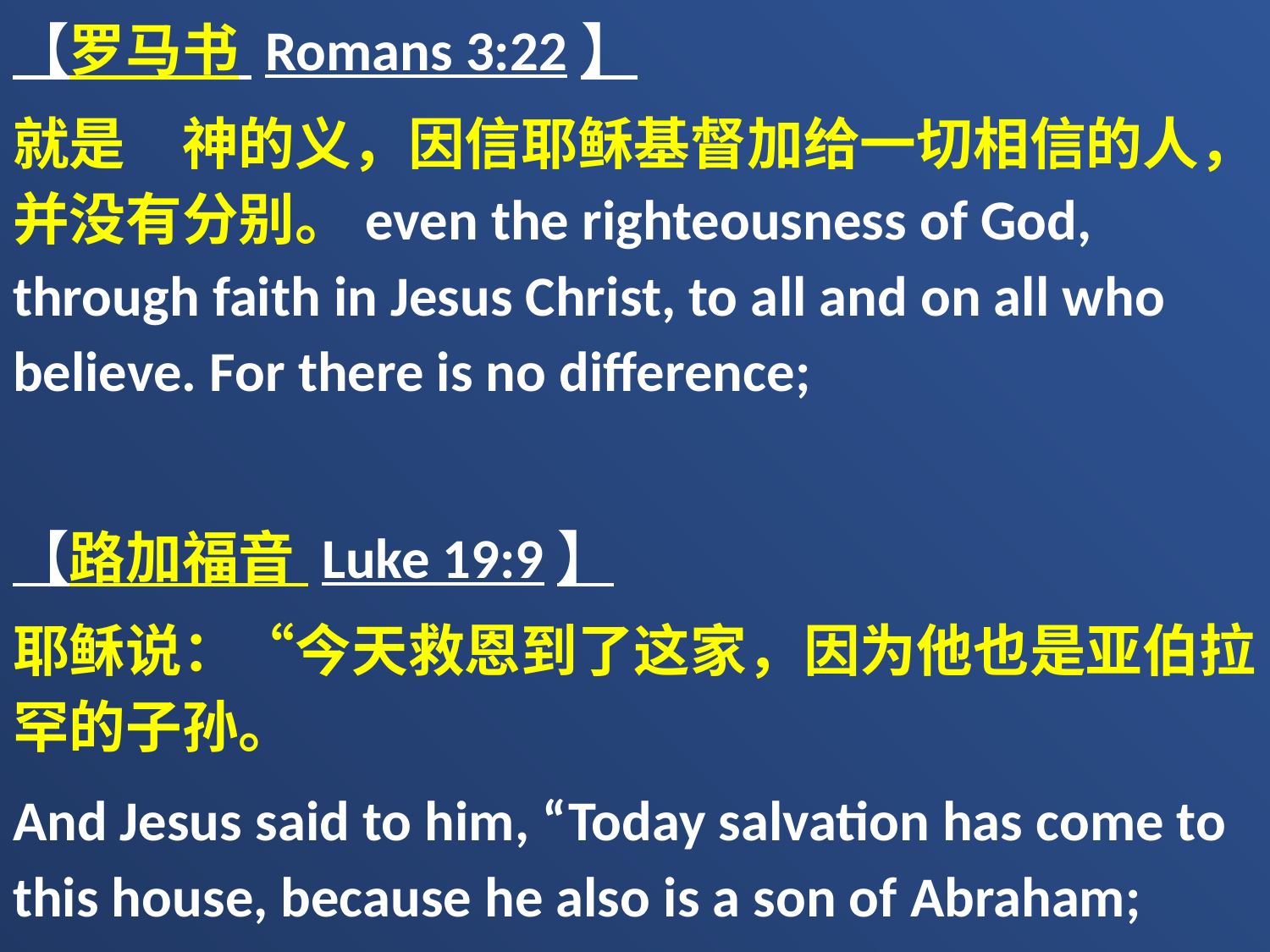

【罗马书 Romans 3:22】
就是　神的义，因信耶稣基督加给一切相信的人，并没有分别。even the righteousness of God, through faith in Jesus Christ, to all and on all who believe. For there is no difference;

【路加福音 Luke 19:9】
耶稣说：“今天救恩到了这家，因为他也是亚伯拉罕的子孙。
And Jesus said to him, “Today salvation has come to this house, because he also is a son of Abraham;